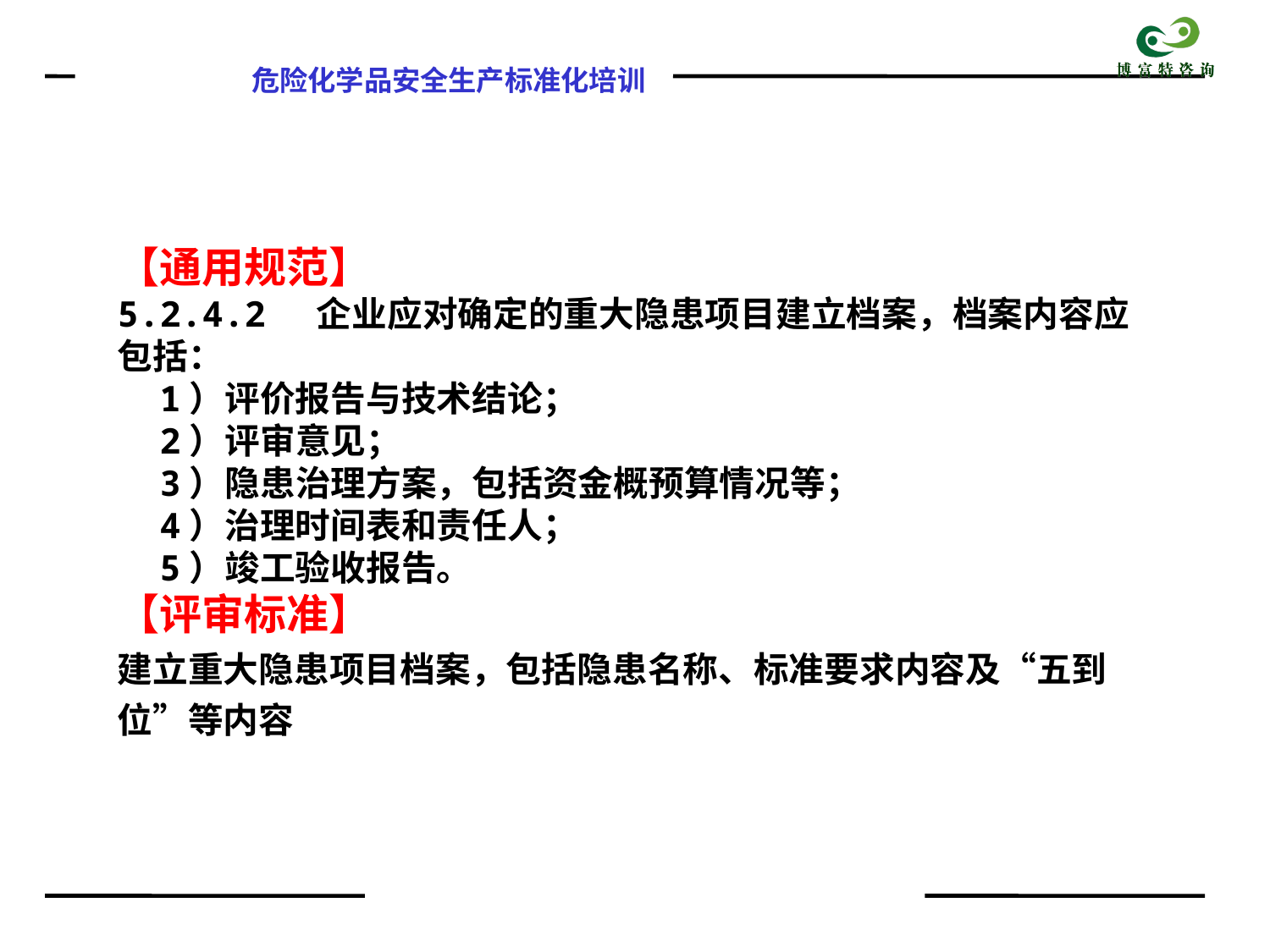

【通用规范】
5.2.4.2  企业应对确定的重大隐患项目建立档案，档案内容应包括：
  1）评价报告与技术结论；
  2）评审意见；
  3）隐患治理方案，包括资金概预算情况等；
  4）治理时间表和责任人；
  5）竣工验收报告。
【评审标准】
建立重大隐患项目档案，包括隐患名称、标准要求内容及“五到位”等内容